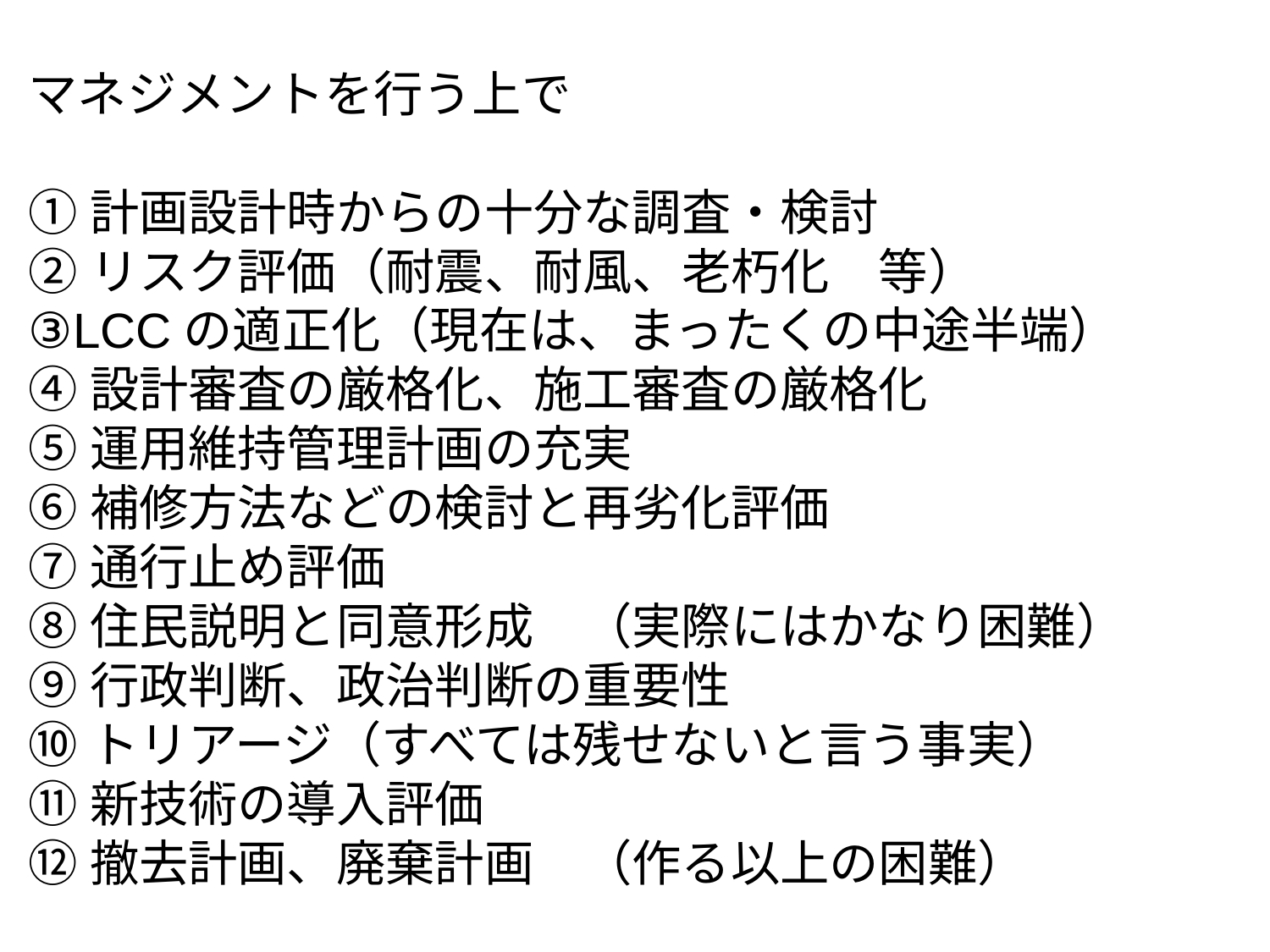

マネジメントを行う上で

①計画設計時からの十分な調査・検討
②リスク評価（耐震、耐風、老朽化　等）
③LCCの適正化（現在は、まったくの中途半端）
④設計審査の厳格化、施工審査の厳格化
⑤運用維持管理計画の充実
⑥補修方法などの検討と再劣化評価
⑦通行止め評価
⑧住民説明と同意形成　（実際にはかなり困難）
⑨行政判断、政治判断の重要性
⑩トリアージ（すべては残せないと言う事実）
⑪新技術の導入評価
⑫撤去計画、廃棄計画　（作る以上の困難）